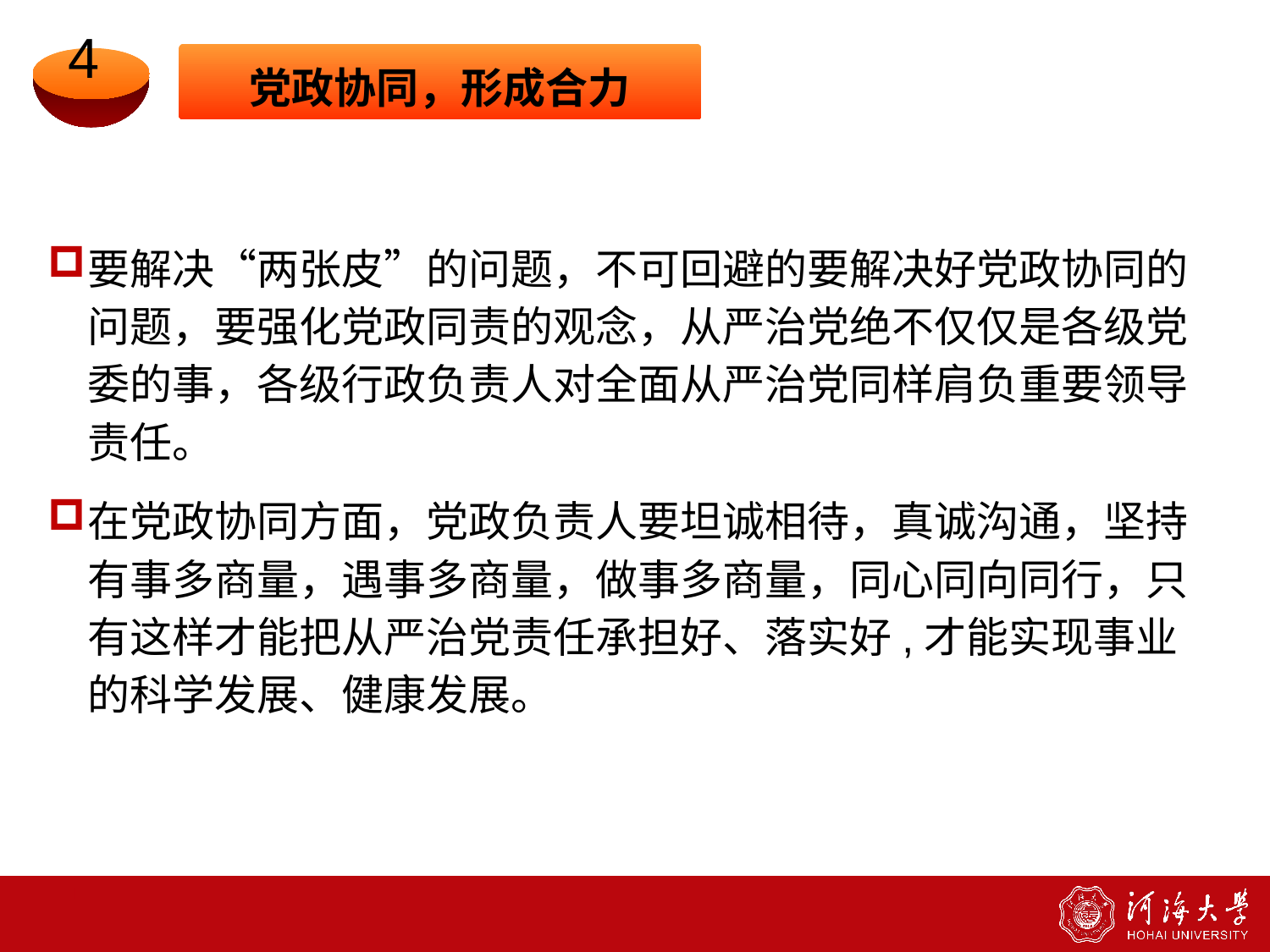

4
党政协同，形成合力

要解决“两张皮”的问题，不可回避的要解决好党政协同的问题，要强化党政同责的观念，从严治党绝不仅仅是各级党委的事，各级行政负责人对全面从严治党同样肩负重要领导责任。
在党政协同方面，党政负责人要坦诚相待，真诚沟通，坚持有事多商量，遇事多商量，做事多商量，同心同向同行，只有这样才能把从严治党责任承担好、落实好,才能实现事业的科学发展、健康发展。